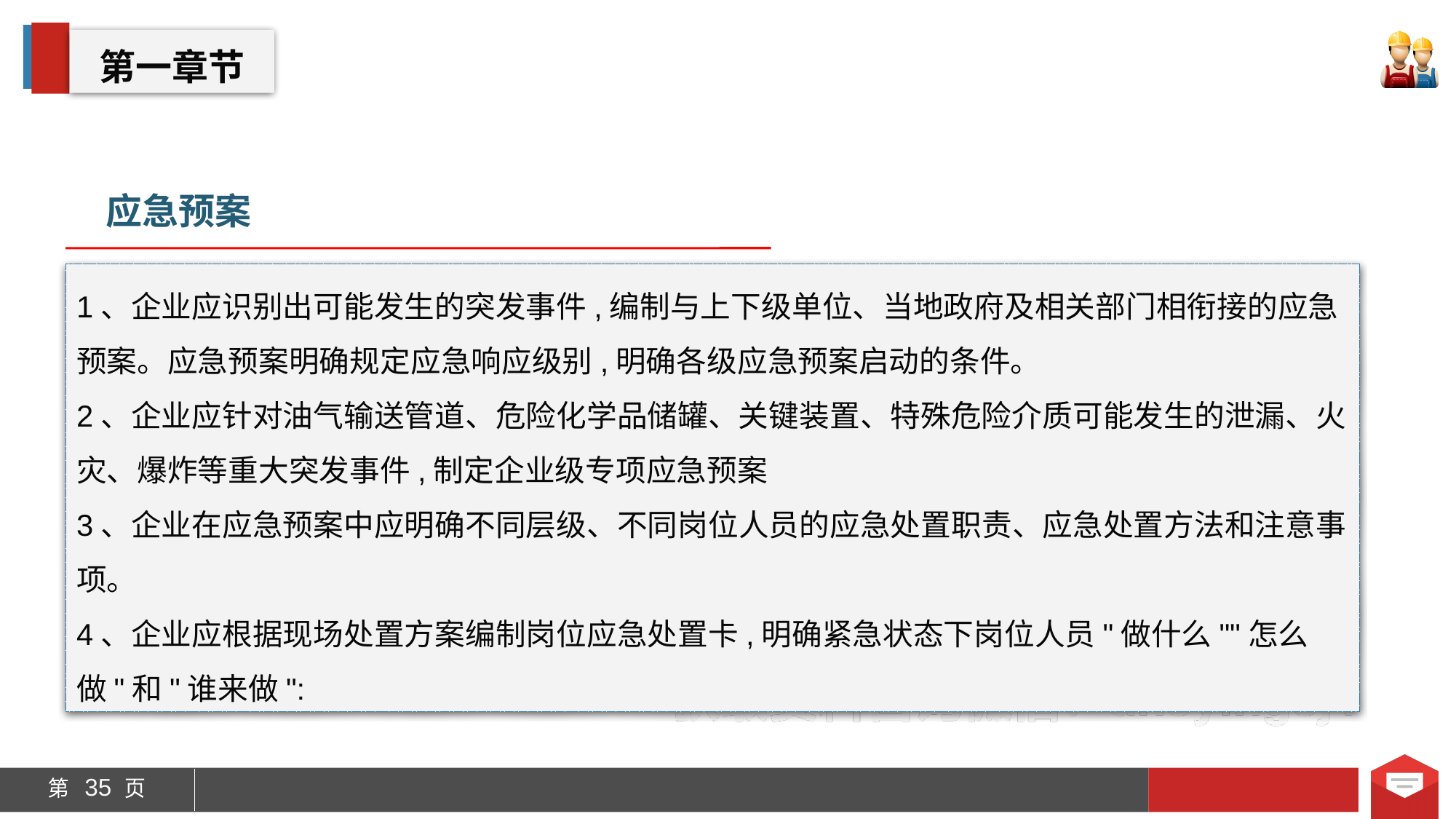

第一章节
应急预案
1、企业应识别出可能发生的突发事件,编制与上下级单位、当地政府及相关部门相衔接的应急预案。应急预案明确规定应急响应级别,明确各级应急预案启动的条件。
2、企业应针对油气输送管道、危险化学品储罐、关键装置、特殊危险介质可能发生的泄漏、火灾、爆炸等重大突发事件,制定企业级专项应急预案
3、企业在应急预案中应明确不同层级、不同岗位人员的应急处置职责、应急处置方法和注意事项。
4、企业应根据现场处置方案编制岗位应急处置卡,明确紧急状态下岗位人员"做什么""怎么做"和"谁来做":